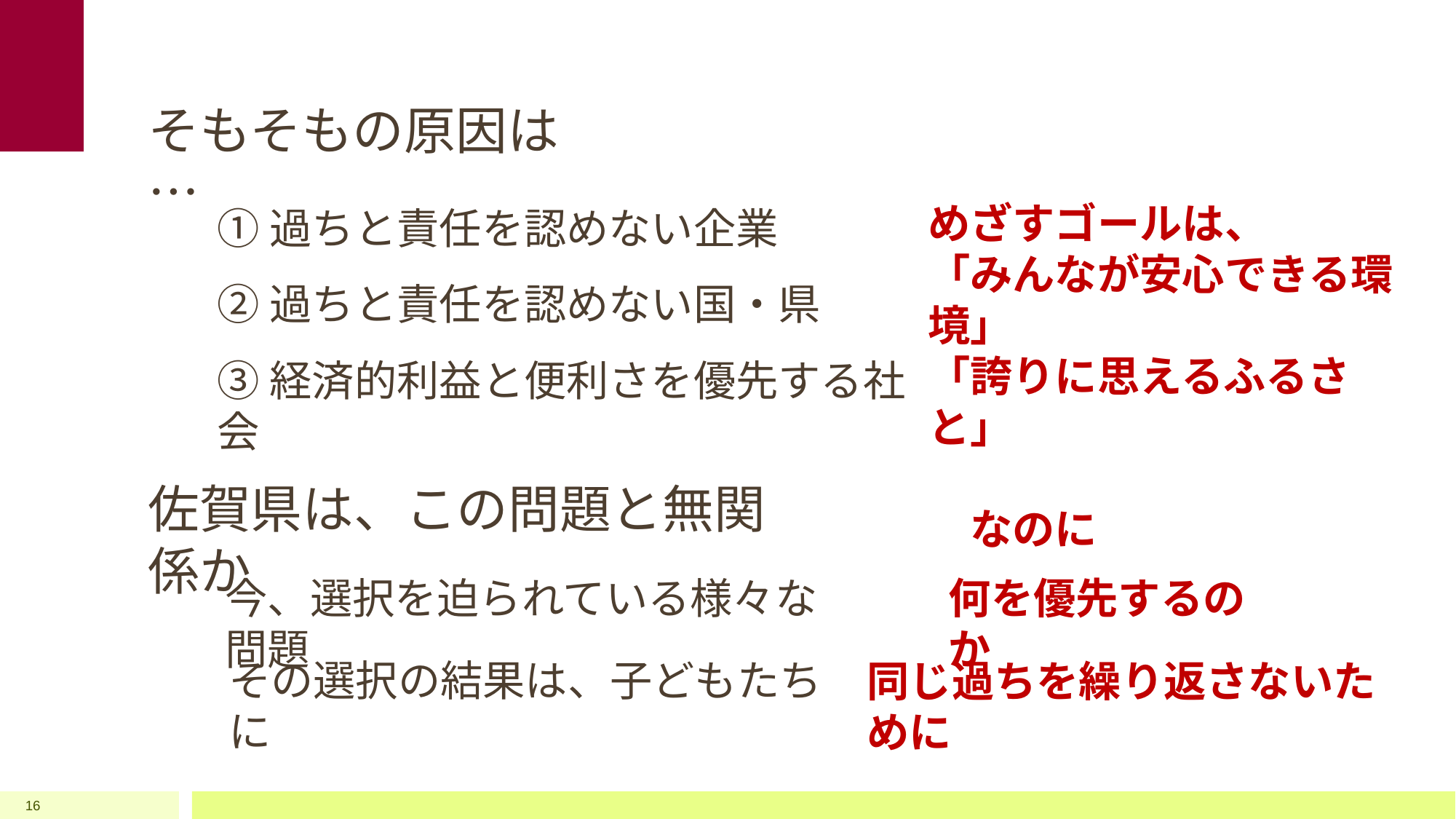

そもそもの原因は…
めざすゴールは、
「みんなが安心できる環境」
「誇りに思えるふるさと」
　　　　　　　　　　　　なのに
①過ちと責任を認めない企業
②過ちと責任を認めない国・県
③経済的利益と便利さを優先する社会
佐賀県は、この問題と無関係か
今、選択を迫られている様々な問題
何を優先するのか
その選択の結果は、子どもたちに
同じ過ちを繰り返さないために
16